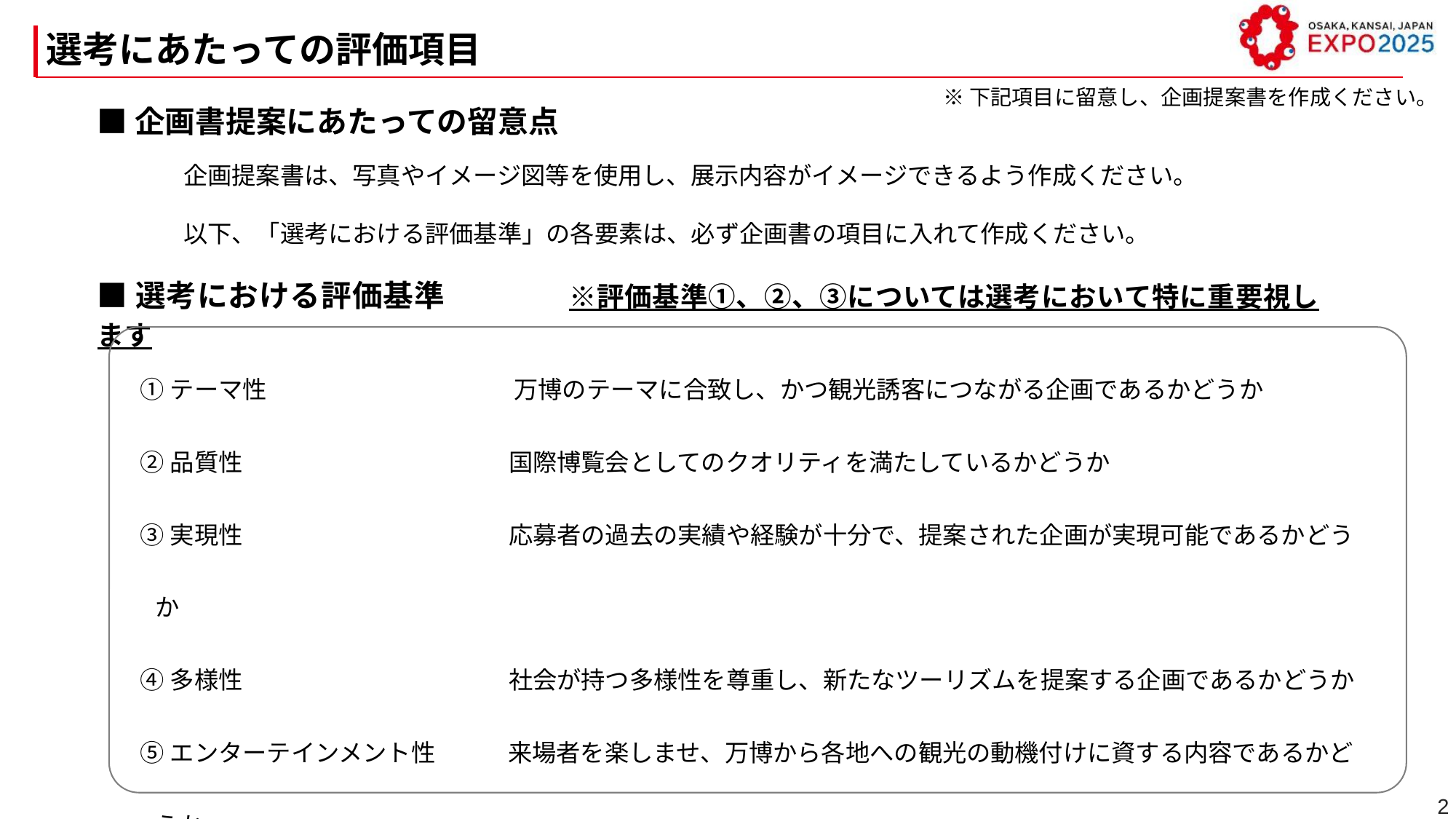

選考にあたっての評価項目
※下記項目に留意し、企画提案書を作成ください。
■企画書提案にあたっての留意点
企画提案書は、写真やイメージ図等を使用し、展示内容がイメージできるよう作成ください。
以下、「選考における評価基準」の各要素は、必ず企画書の項目に入れて作成ください。
■選考における評価基準　　　　※評価基準①、②、③については選考において特に重要視します
①テーマ性　　　　　　　　　　 万博のテーマに合致し、かつ観光誘客につながる企画であるかどうか
②品質性　　　　　　　　　　　国際博覧会としてのクオリティを満たしているかどうか
③実現性　　　　　　　　　　　応募者の過去の実績や経験が十分で、提案された企画が実現可能であるかどうか
④多様性　　　　　　　　　　　社会が持つ多様性を尊重し、新たなツーリズムを提案する企画であるかどうか
⑤エンターテインメント性　　　来場者を楽しませ、万博から各地への観光の動機付けに資する内容であるかどうか
⑥将来性　　　　　　　　　　　万博終了後も持続可能な内容を秘めているかどうか／将来の観光のあり方を示す内容かどうか

2